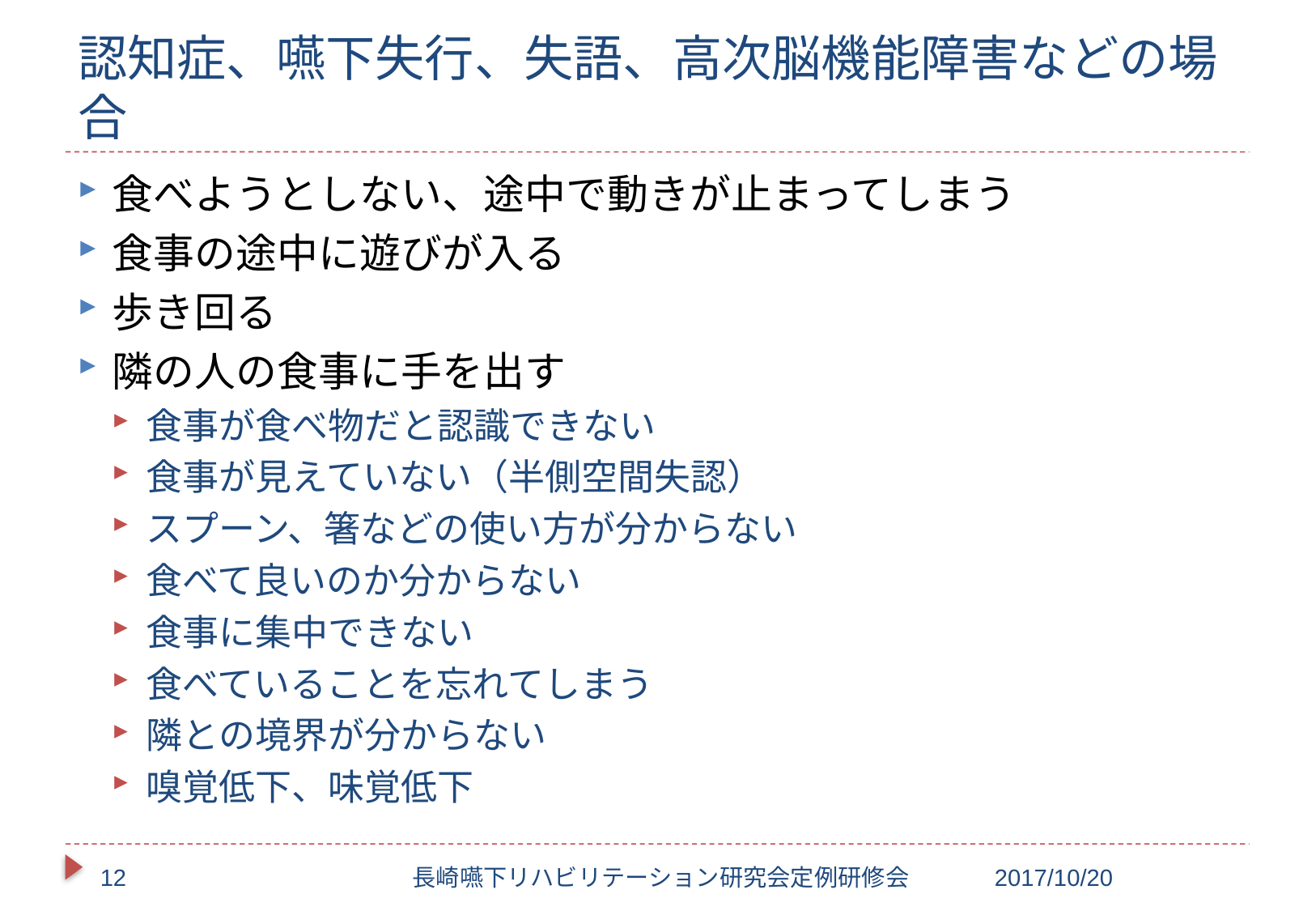

# 認知症、嚥下失行、失語、高次脳機能障害などの場合
食べようとしない、途中で動きが止まってしまう
食事の途中に遊びが入る
歩き回る
隣の人の食事に手を出す
食事が食べ物だと認識できない
食事が見えていない（半側空間失認）
スプーン、箸などの使い方が分からない
食べて良いのか分からない
食事に集中できない
食べていることを忘れてしまう
隣との境界が分からない
嗅覚低下、味覚低下
12
長崎嚥下リハビリテーション研究会定例研修会
2017/10/20